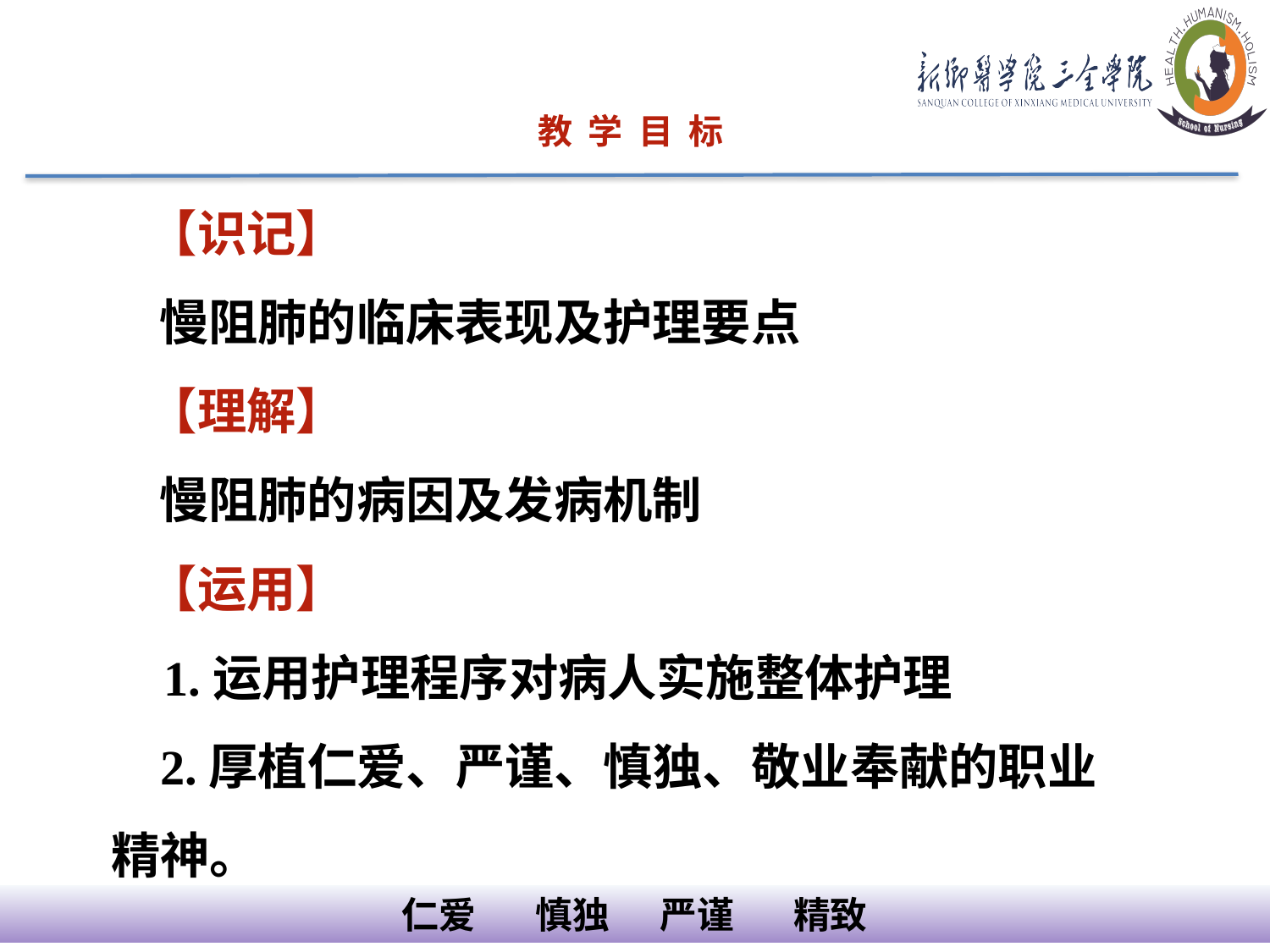

# 教  学  目  标
【识记】
    慢阻肺的临床表现及护理要点
【理解】
    慢阻肺的病因及发病机制
【运用】
     1.运用护理程序对病人实施整体护理
    2.厚植仁爱、严谨、慎独、敬业奉献的职业精神。